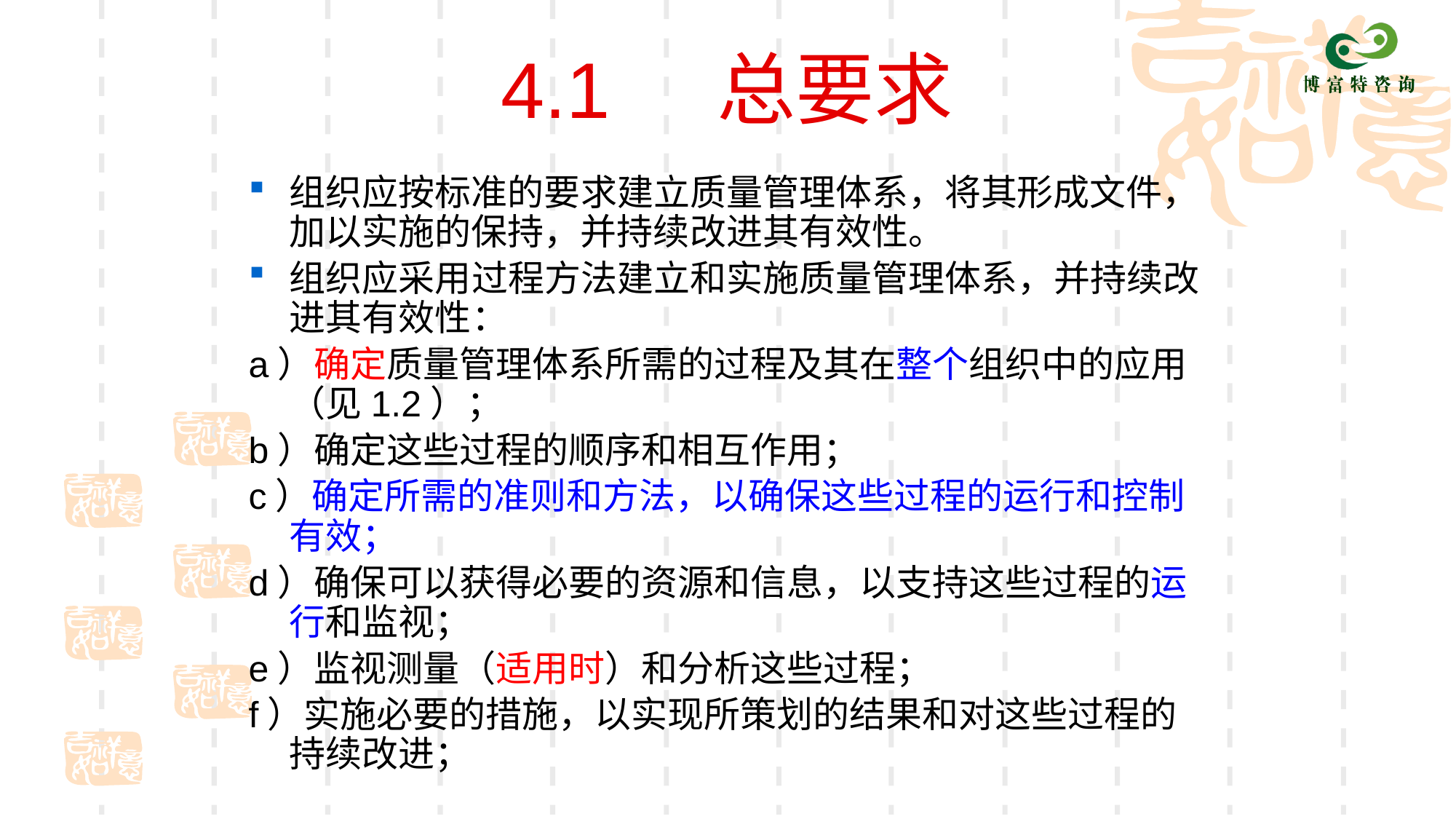

# 4.1    总要求
组织应按标准的要求建立质量管理体系，将其形成文件，加以实施的保持，并持续改进其有效性。
组织应采用过程方法建立和实施质量管理体系，并持续改进其有效性：
a）确定质量管理体系所需的过程及其在整个组织中的应用（见1.2）；
b）确定这些过程的顺序和相互作用；
c）确定所需的准则和方法，以确保这些过程的运行和控制有效；
d）确保可以获得必要的资源和信息，以支持这些过程的运行和监视；
e）监视测量（适用时）和分析这些过程；
f）实施必要的措施，以实现所策划的结果和对这些过程的持续改进；